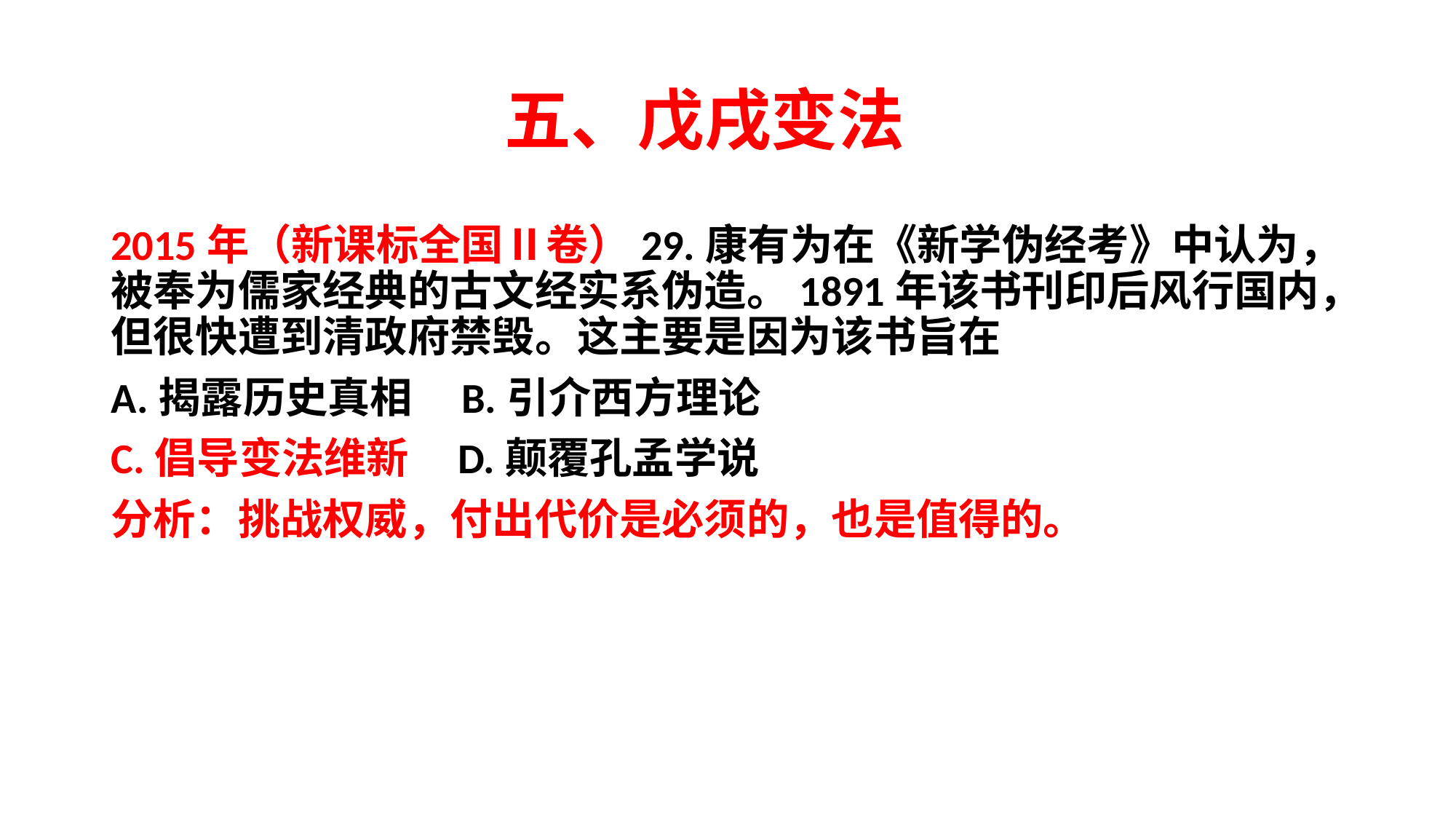

# 五、戊戌变法
2015年（新课标全国Ⅱ卷）29.康有为在《新学伪经考》中认为，被奉为儒家经典的古文经实系伪造。1891年该书刊印后风行国内，但很快遭到清政府禁毁。这主要是因为该书旨在
A.揭露历史真相    B.引介西方理论
C.倡导变法维新    D.颠覆孔孟学说
分析：挑战权威，付出代价是必须的，也是值得的。